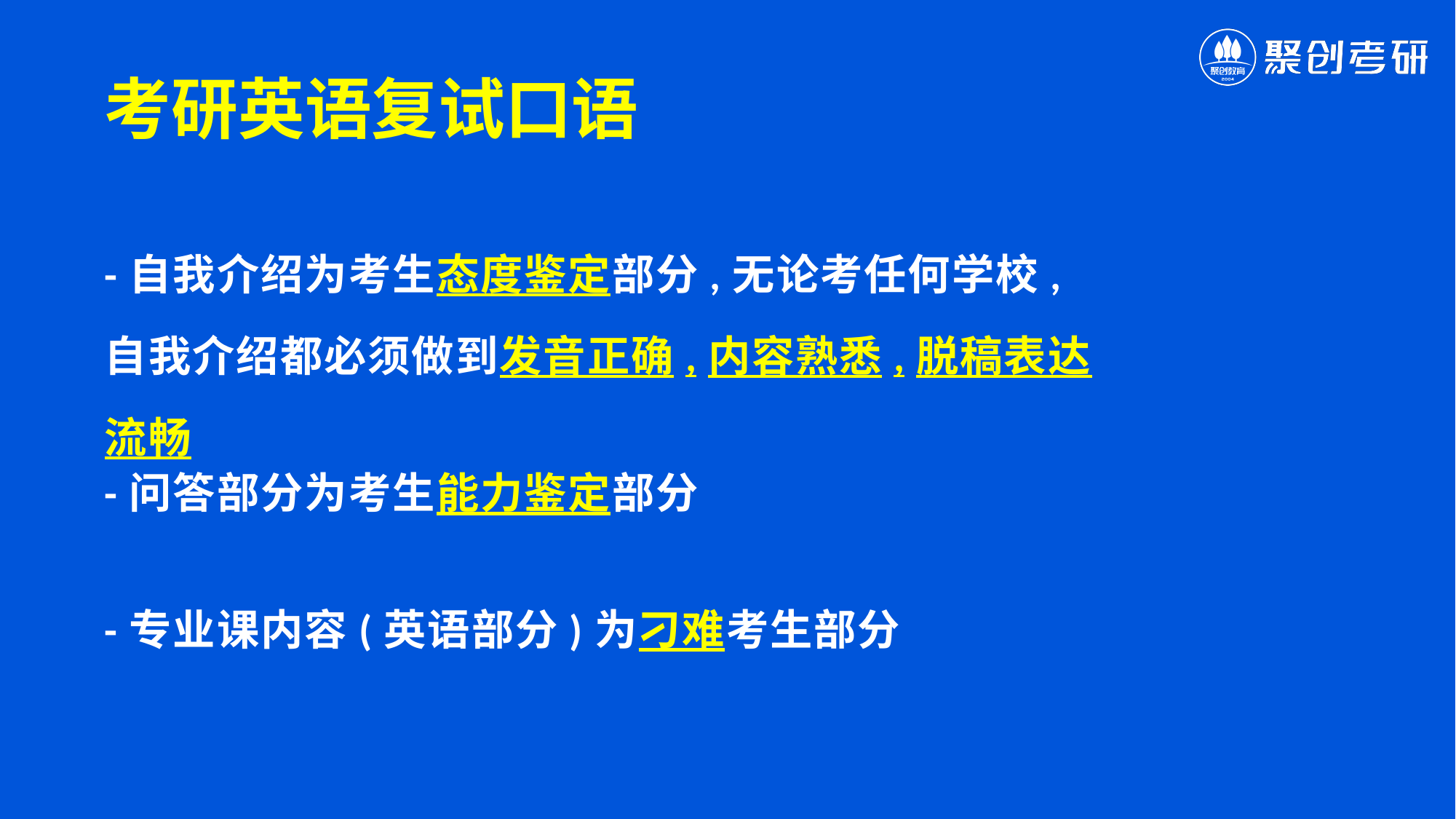

考研英语复试口语
-自我介绍为考生态度鉴定部分,无论考任何学校,自我介绍都必须做到发音正确,内容熟悉,脱稿表达流畅
-问答部分为考生能力鉴定部分
-专业课内容(英语部分)为刁难考生部分